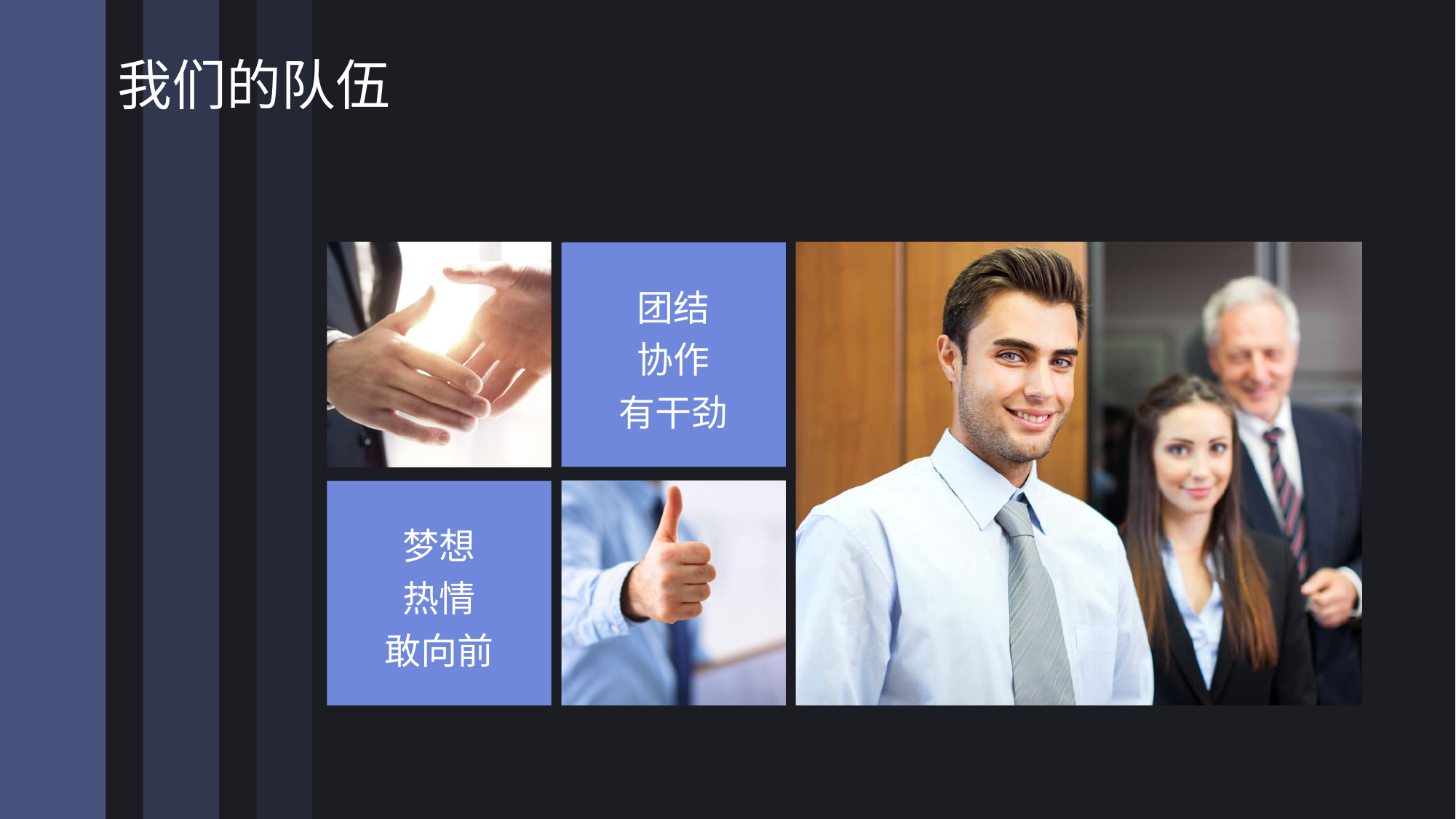

# 我们的队伍

团结
协作
有干劲

梦想
热情
敢向前